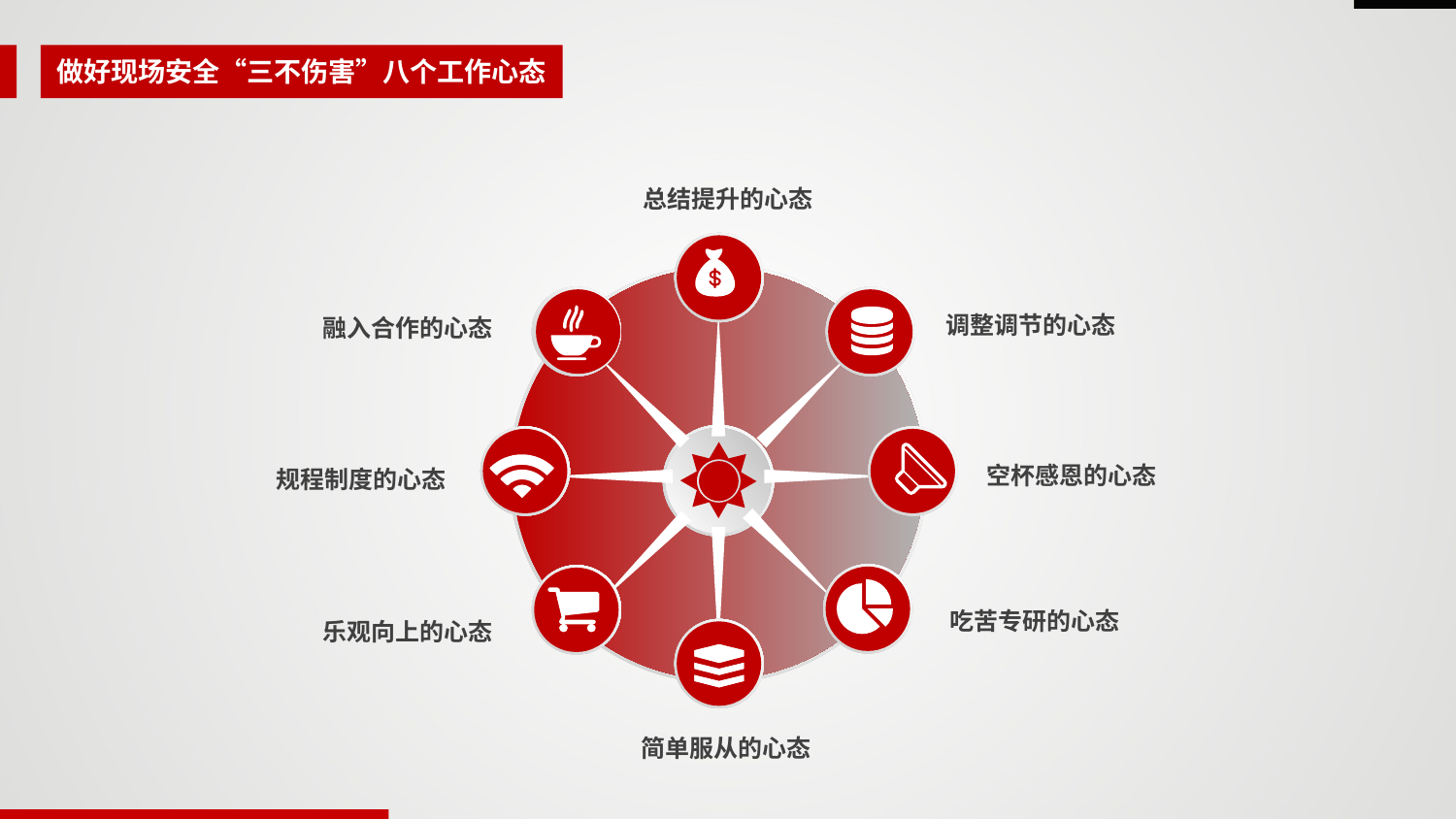

做好现场安全“三不伤害”八个工作心态
总结提升的心态

调整调节的心态
融入合作的心态

空杯感恩的心态
规程制度的心态

吃苦专研的心态

乐观向上的心态

简单服从的心态